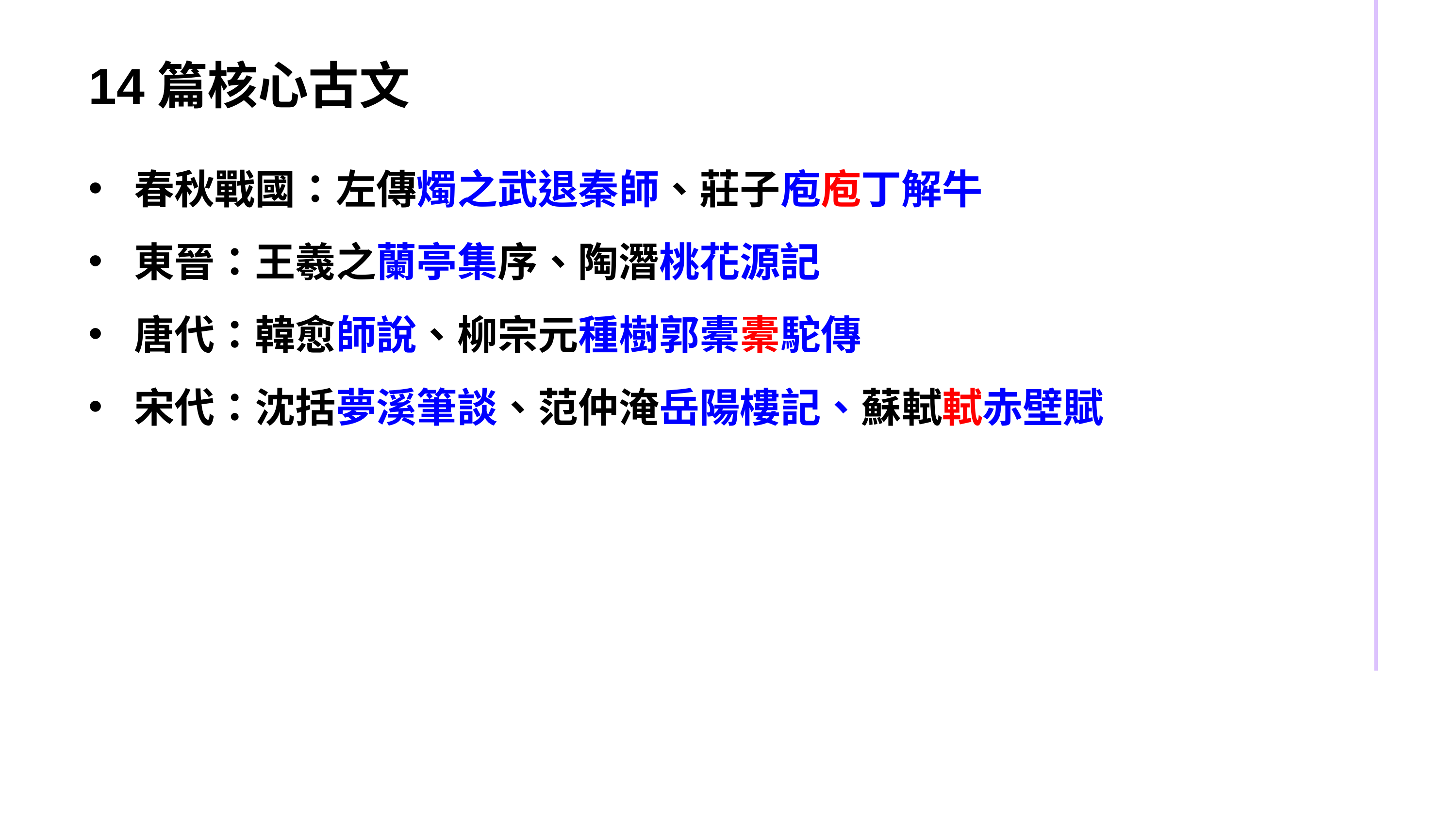

14篇核心古文
春秋戰國：左傳燭之武退秦師、莊子庖庖丁解牛
東晉：王羲之蘭亭集序、陶潛桃花源記
唐代：韓愈師說、柳宗元種樹郭橐橐駝傳
宋代：沈括夢溪筆談、范仲淹岳陽樓記、蘇軾軾赤壁賦